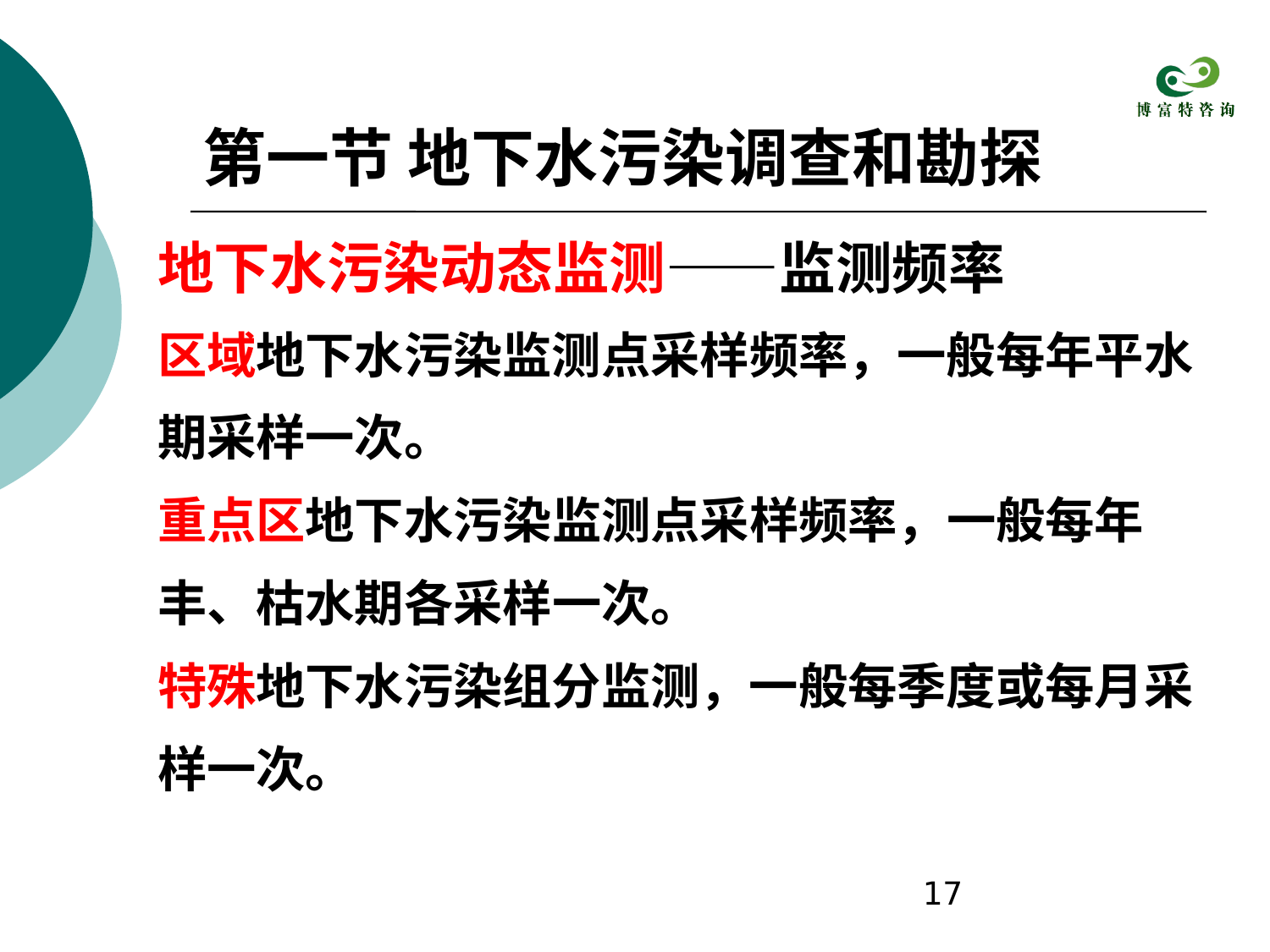

第一节 地下水污染调查和勘探
地下水污染动态监测——监测频率
区域地下水污染监测点采样频率，一般每年平水期采样一次。
重点区地下水污染监测点采样频率，一般每年丰、枯水期各采样一次。
特殊地下水污染组分监测，一般每季度或每月采样一次。

17